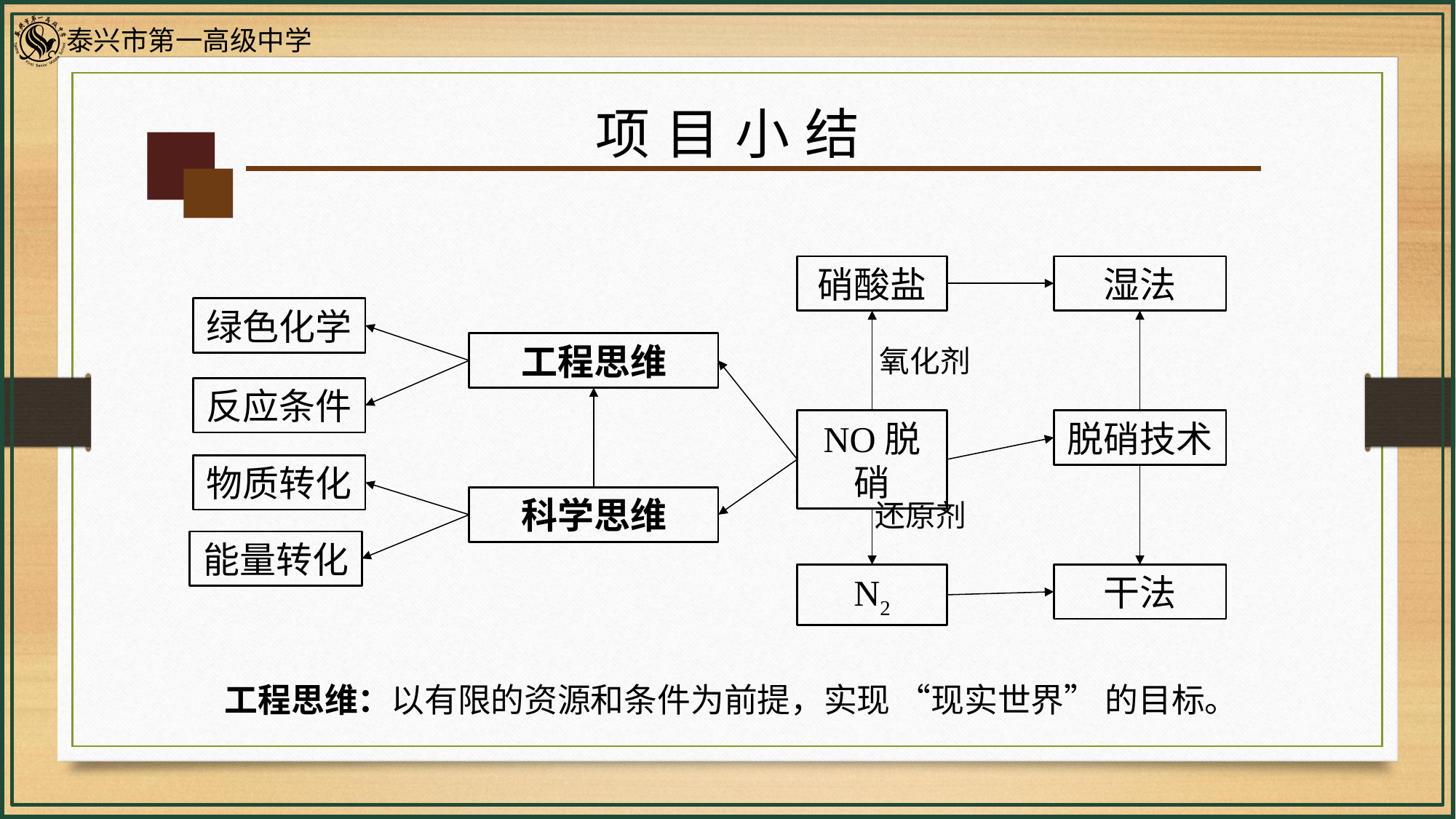

项目小结
硝酸盐
氧化剂
湿法
绿色化学
反应条件
工程思维
NO脱硝
脱硝技术
科学思维
物质转化
能量转化
还原剂
N2
干法
工程思维：以有限的资源和条件为前提，实现 “现实世界” 的目标。